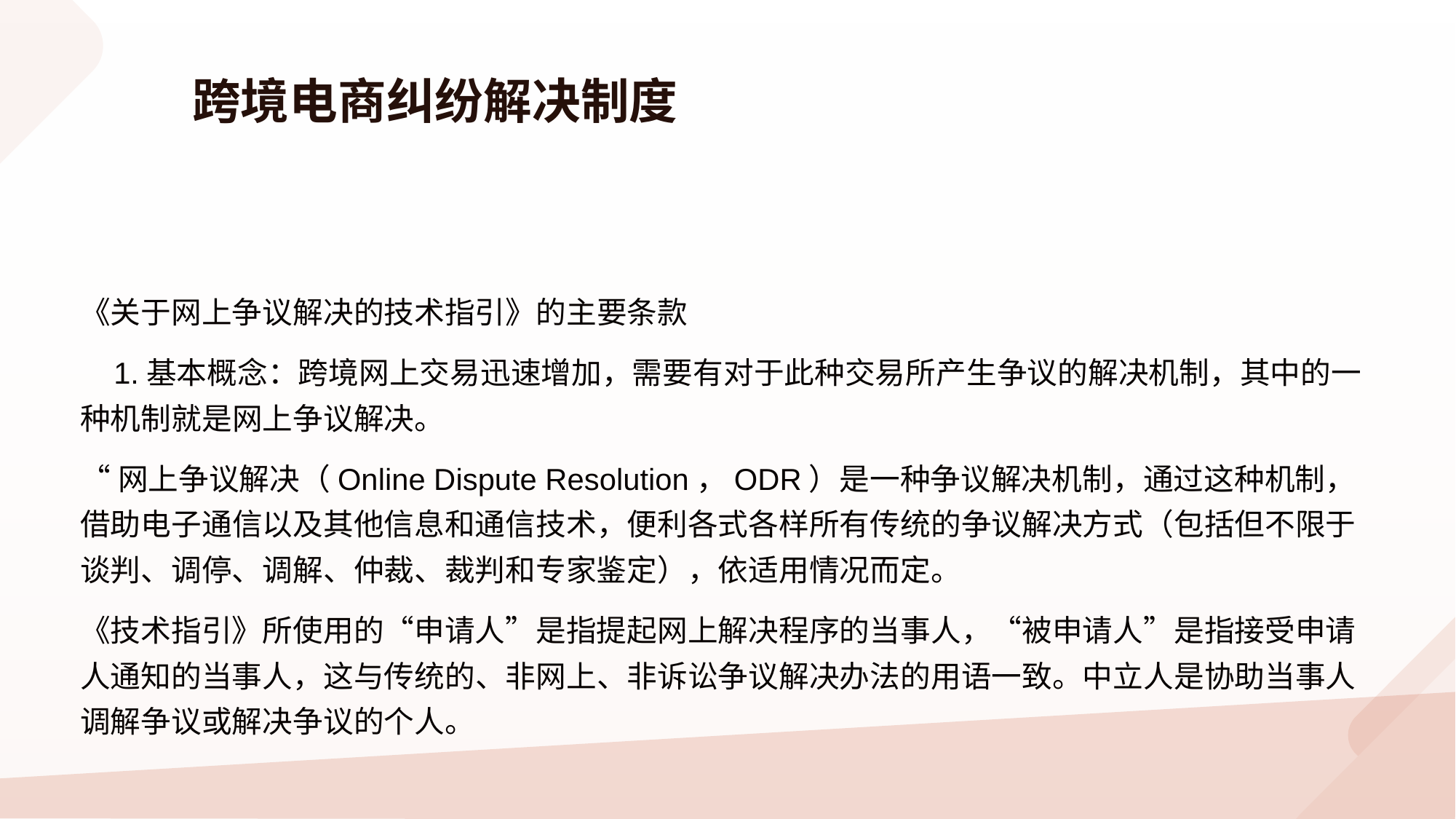

# 跨境电商纠纷解决制度
《关于网上争议解决的技术指引》的主要条款
    1.基本概念：跨境网上交易迅速增加，需要有对于此种交易所产生争议的解决机制，其中的一种机制就是网上争议解决。
“网上争议解决（Online Dispute Resolution，ODR）是一种争议解决机制，通过这种机制，借助电子通信以及其他信息和通信技术，便利各式各样所有传统的争议解决方式（包括但不限于谈判、调停、调解、仲裁、裁判和专家鉴定），依适用情况而定。
《技术指引》所使用的“申请人”是指提起网上解决程序的当事人，“被申请人”是指接受申请人通知的当事人，这与传统的、非网上、非诉讼争议解决办法的用语一致。中立人是协助当事人调解争议或解决争议的个人。